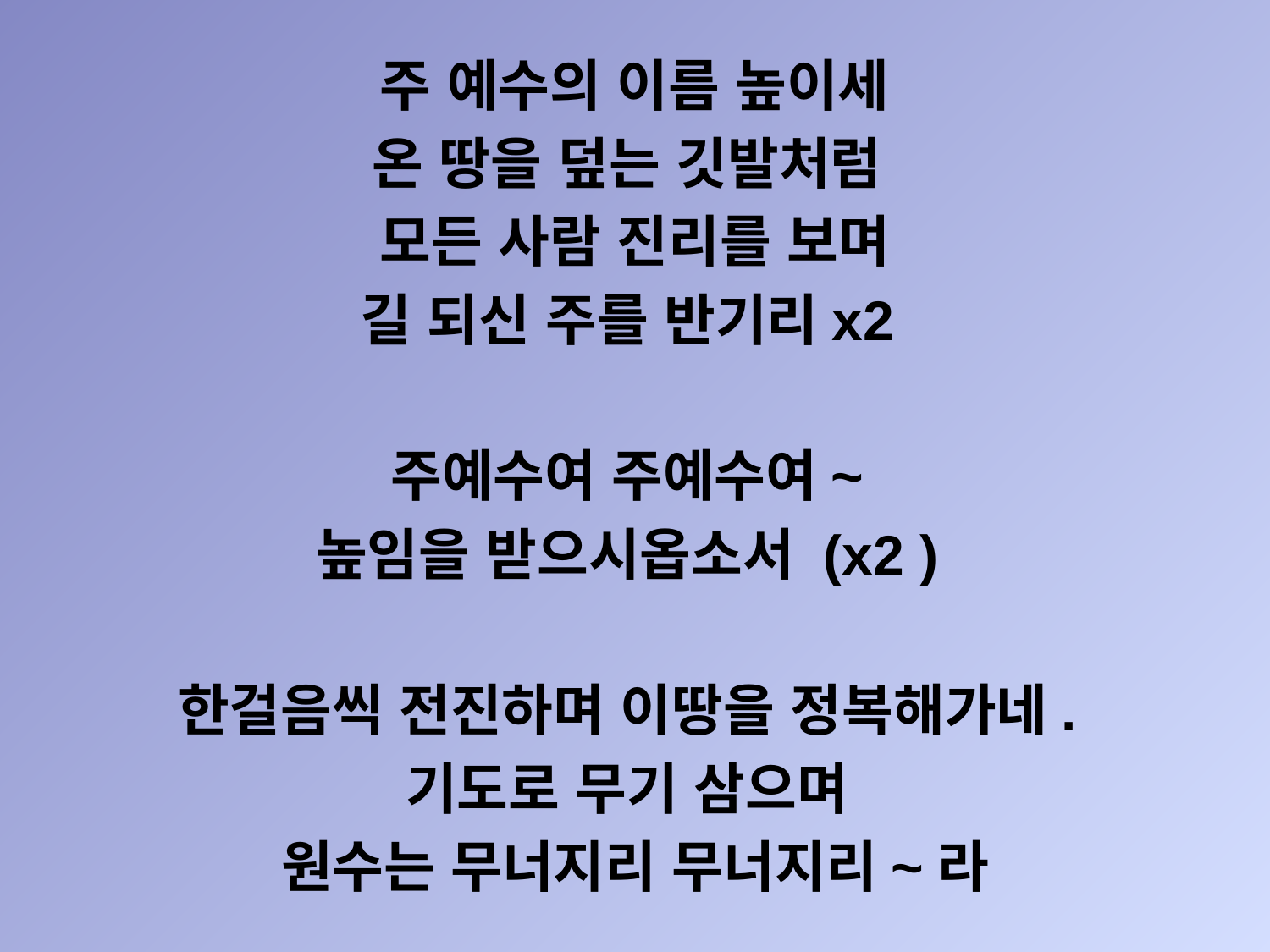

주 예수의 이름 높이세
온 땅을 덮는 깃발처럼
모든 사람 진리를 보며
길 되신 주를 반기리x2

주예수여 주예수여~
높임을 받으시옵소서 (x2 )

한걸음씩 전진하며 이땅을 정복해가네.
기도로 무기 삼으며
원수는 무너지리 무너지리~라